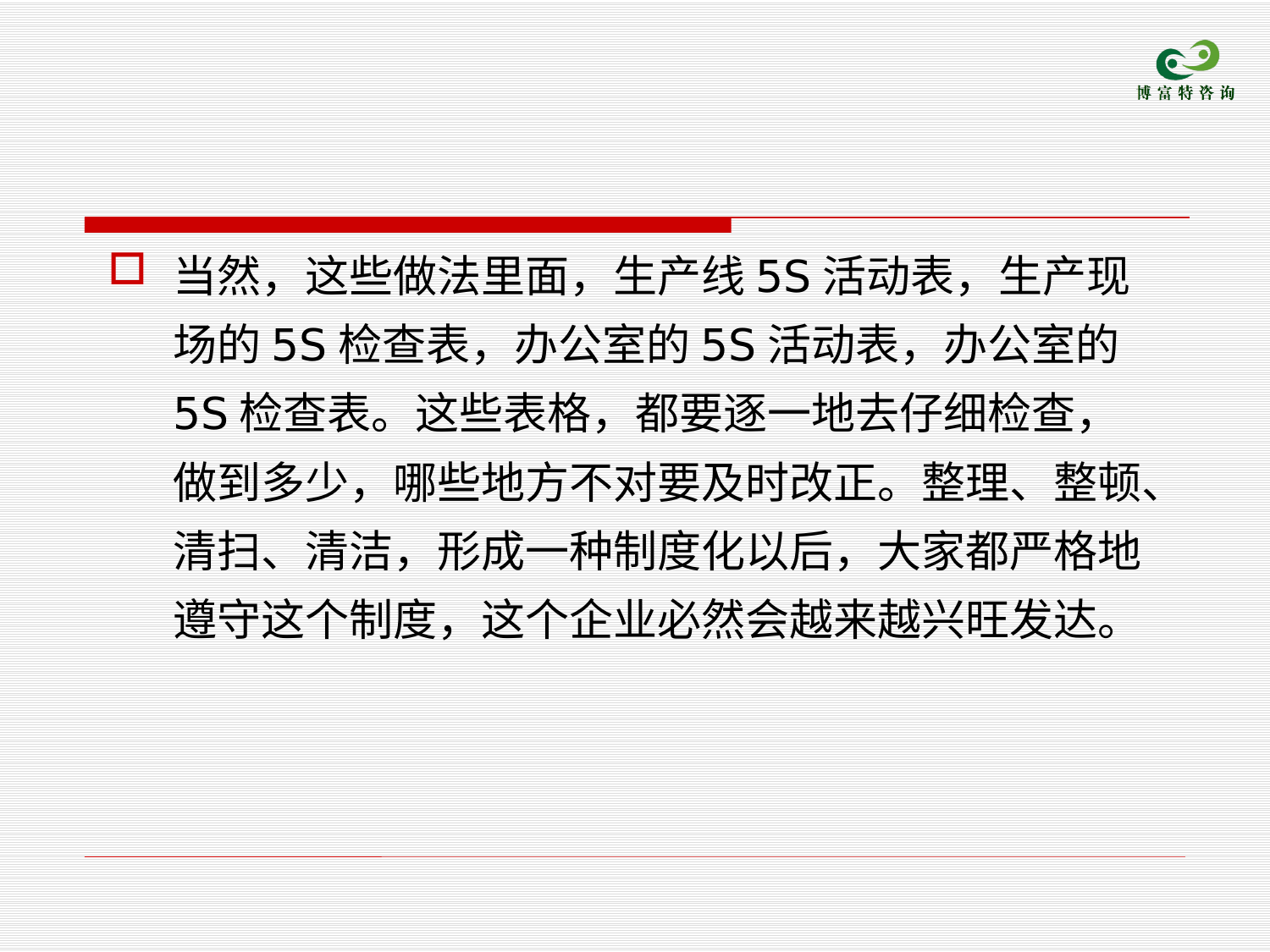

当然，这些做法里面，生产线5S活动表，生产现场的5S检查表，办公室的5S活动表，办公室的5S检查表。这些表格，都要逐一地去仔细检查，做到多少，哪些地方不对要及时改正。整理、整顿、清扫、清洁，形成一种制度化以后，大家都严格地遵守这个制度，这个企业必然会越来越兴旺发达。
282